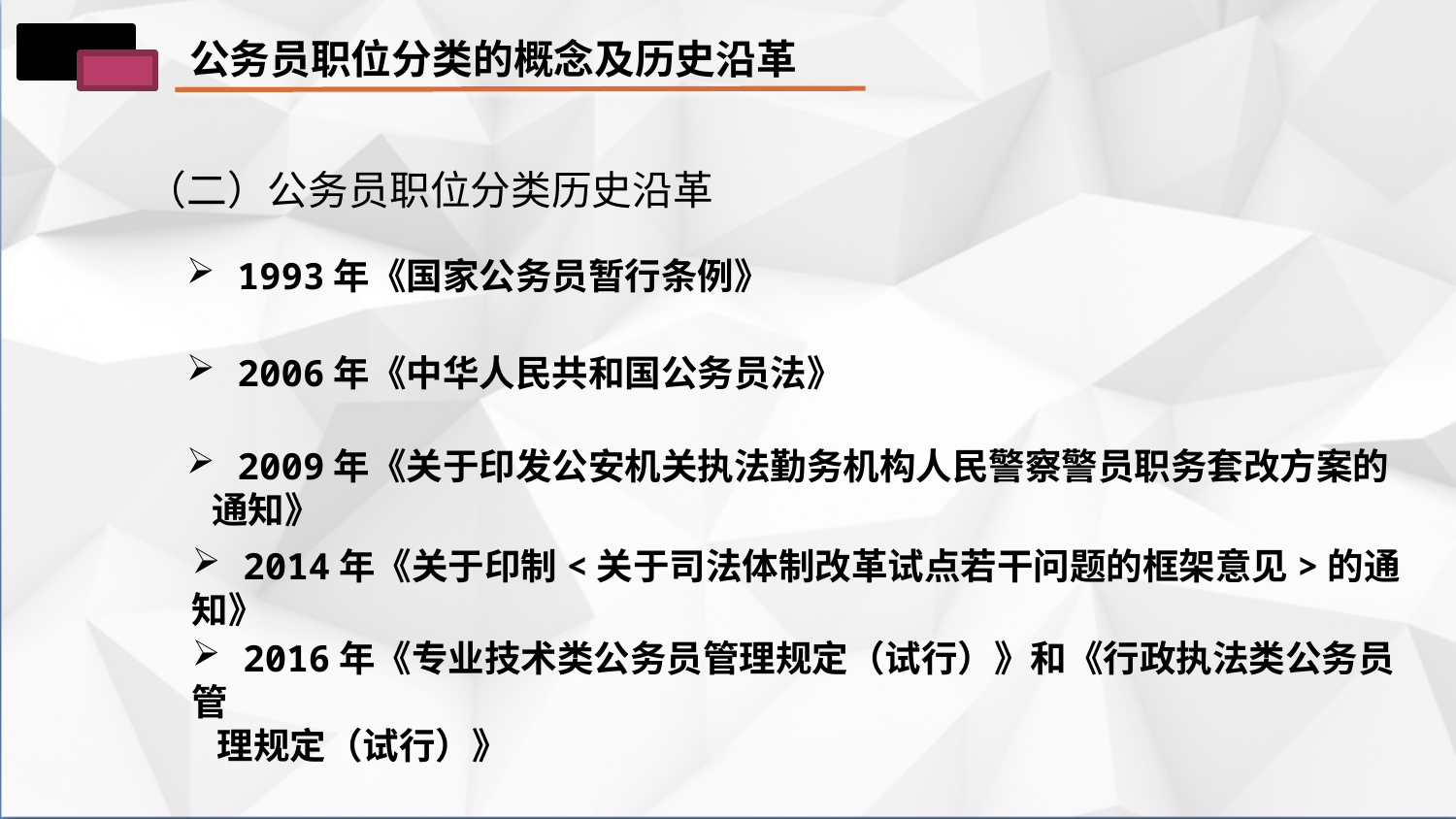

公务员职位分类的概念及历史沿革

（二）公务员职位分类历史沿革
 1993年《国家公务员暂行条例》
 2006年《中华人民共和国公务员法》
 2009年《关于印发公安机关执法勤务机构人民警察警员职务套改方案的
  通知》
 2014年《关于印制<关于司法体制改革试点若干问题的框架意见>的通知》
 2016年《专业技术类公务员管理规定（试行）》和《行政执法类公务员管
  理规定（试行）》